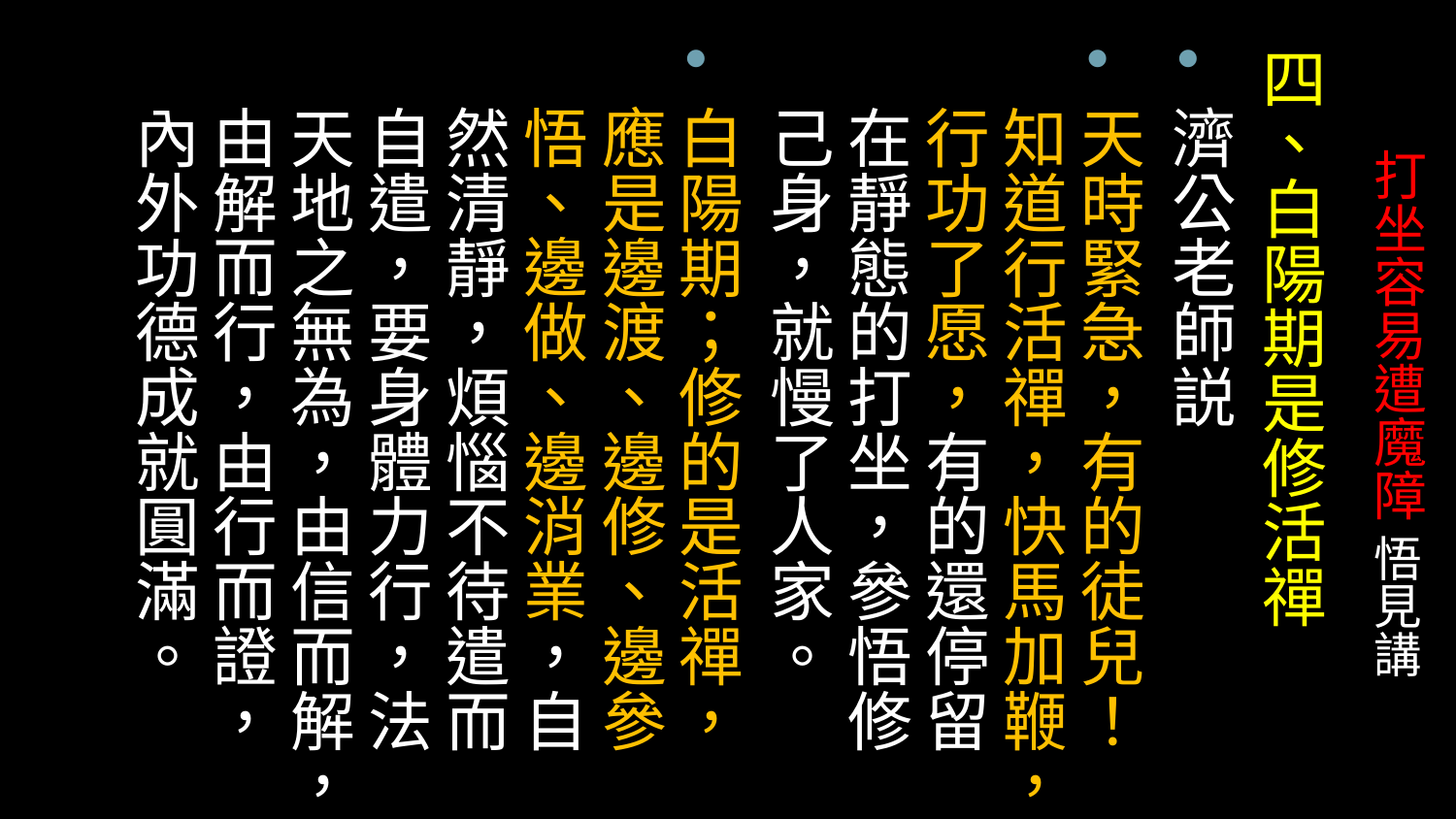

四、白陽期是修活禪
濟公老師説
天時緊急，有的徒兒！知道行活禪，快馬加鞭，行功了愿，有的還停留在靜態的打坐，參悟修己身，就慢了人家。
白陽期；修的是活禪，應是邊渡、邊修、邊參悟、邊做、邊消業，自然清靜，煩惱不待遣而自遣，要身體力行，法天地之無為，由信而解，由解而行，由行而證，內外功德成就圓滿。

# 打坐容易遭魔障 悟見講